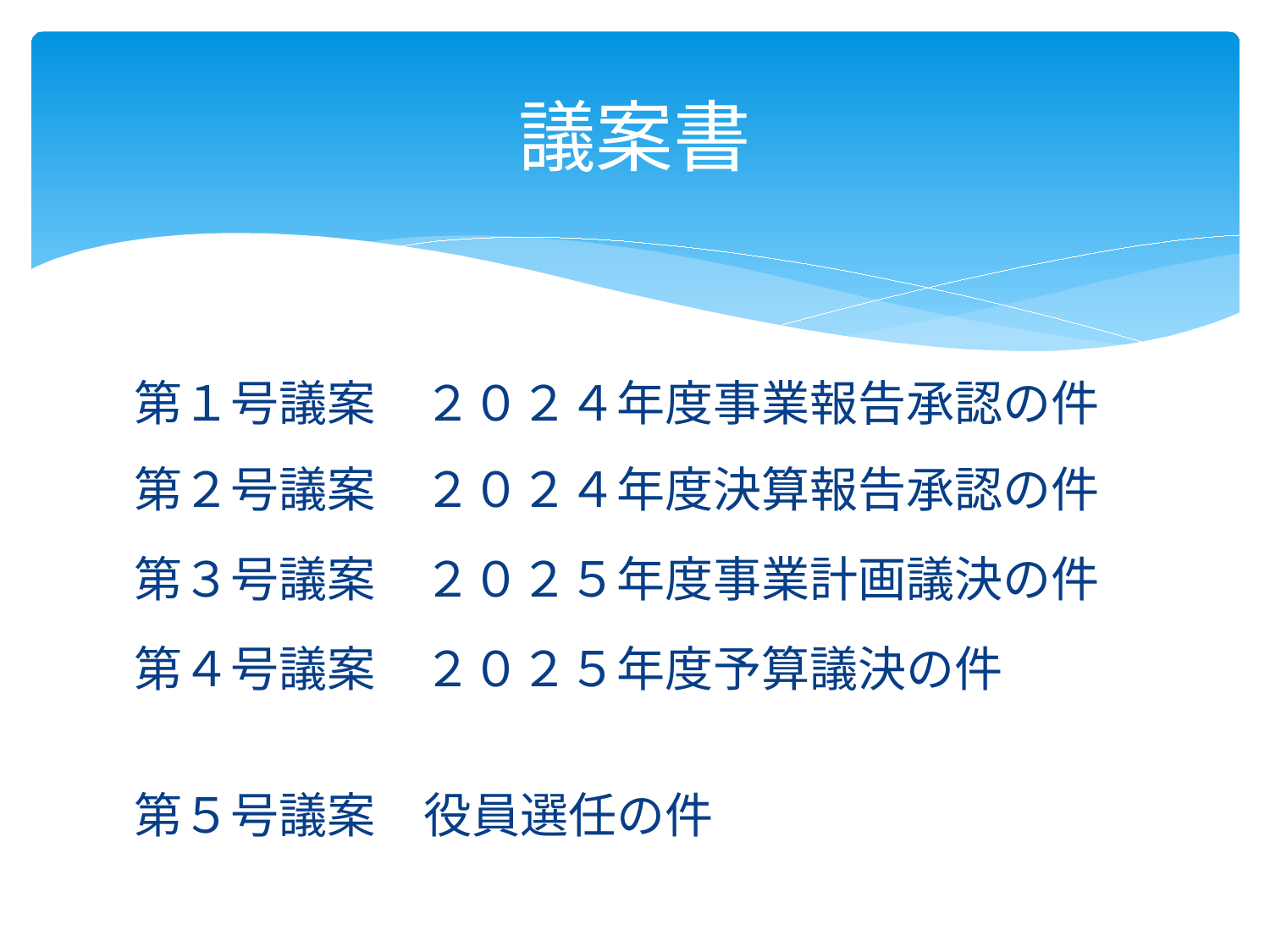

# 議案書
第１号議案　２０２４年度事業報告承認の件

第２号議案　２０２４年度決算報告承認の件

第３号議案　２０２５年度事業計画議決の件

第４号議案　２０２５年度予算議決の件

第５号議案　役員選任の件